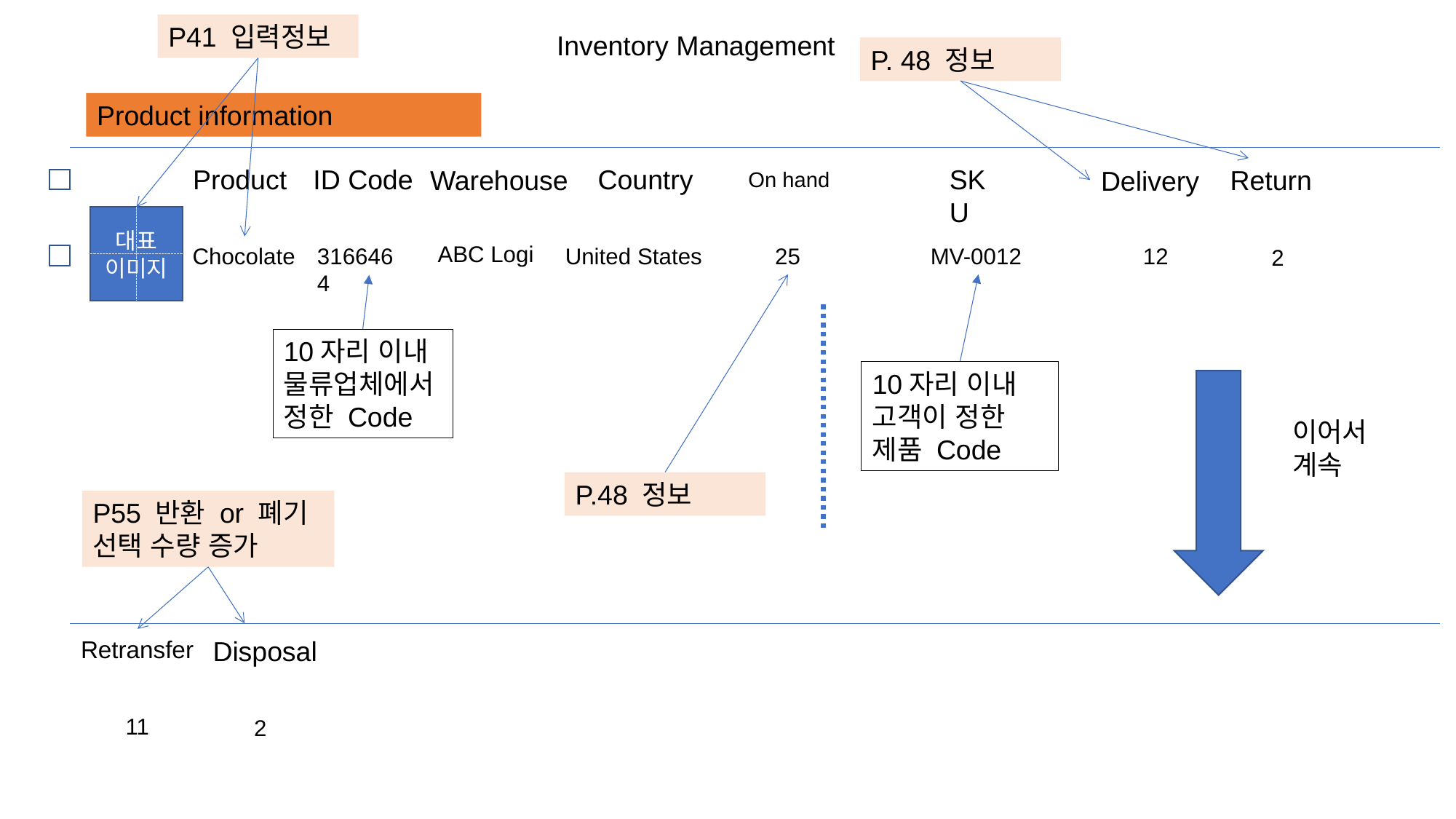

P41 입력정보
Inventory Management
P. 48 정보
Product information
Country
Product
ID Code
SKU
Warehouse
Return
Delivery
On hand

대표 이미지
ABC Logi
Chocolate
3166464
25
MV-0012
12
United States
2

10자리 이내
물류업체에서
정한 Code
10자리 이내
고객이 정한 제품 Code

이어서
계속
P.48 정보
P55 반환 or 폐기 선택 수량 증가
Disposal
Retransfer
11
2